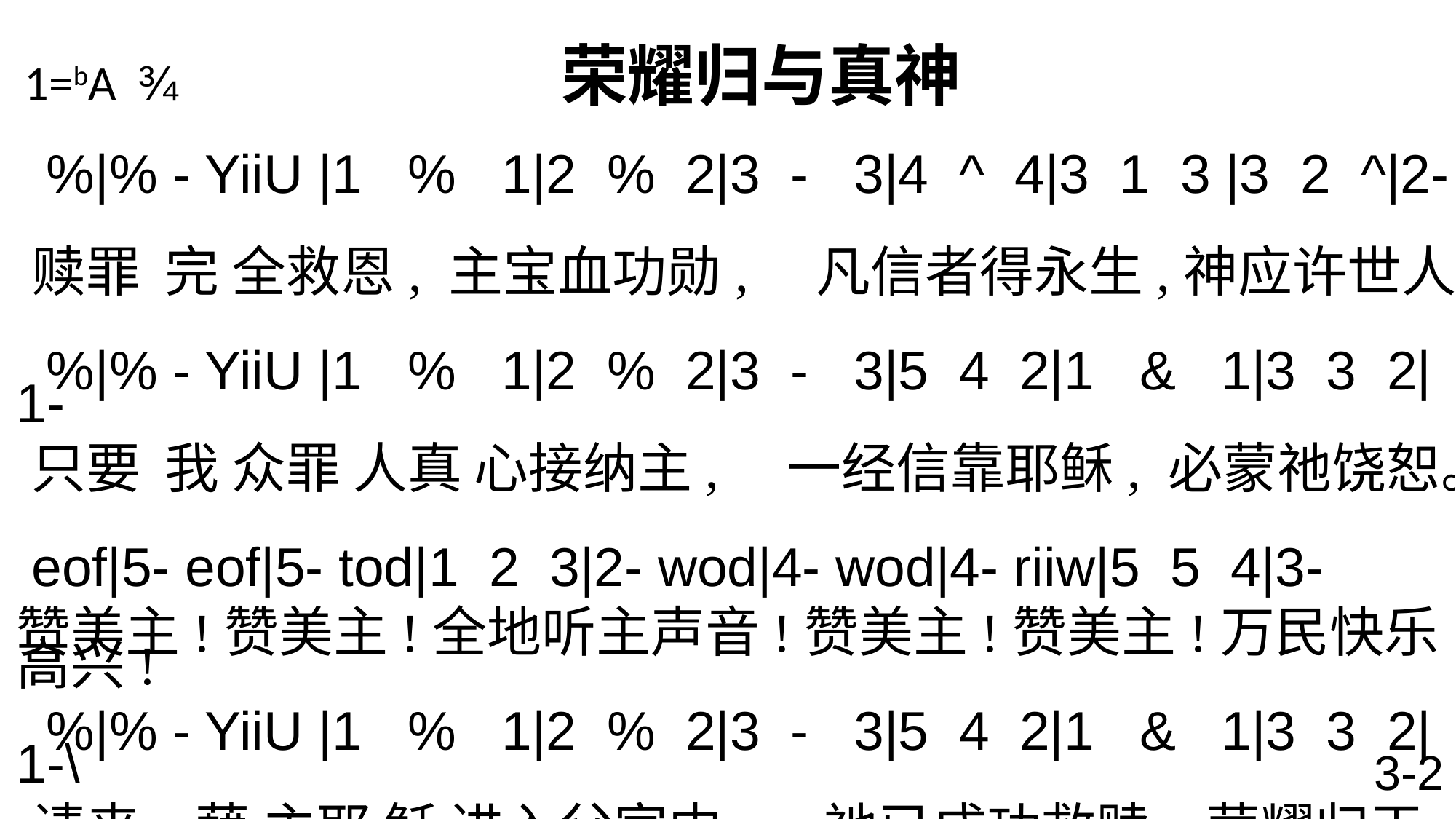

# 1=bA  ¾                                  荣耀归与真神
 %|% - YiiU |1   %   1|2  %  2|3  -   3|4  ^  4|3  1  3 |3  2  ^|2-
赎罪  完 全救恩, 主宝血功勋,    凡信者得永生,神应许世人,
 %|% - YiiU |1   %   1|2  %  2|3  -   3|5  4  2|1   &   1|3  3  2|1-
只要  我 众罪 人真 心接纳主,    一经信靠耶稣, 必蒙祂饶恕。
eof|5- eof|5- tod|1  2  3|2- wod|4- wod|4- riiw|5  5  4|3-
赞美主!赞美主!全地听主声音!赞美主!赞美主!万民快乐高兴!
 %|% - YiiU |1   %   1|2  %  2|3  -   3|5  4  2|1   &   1|3  3  2|1-\
请来,  藉 主耶 稣 进入父家中,    祂已成功救赎, 荣耀归天父!
3-2